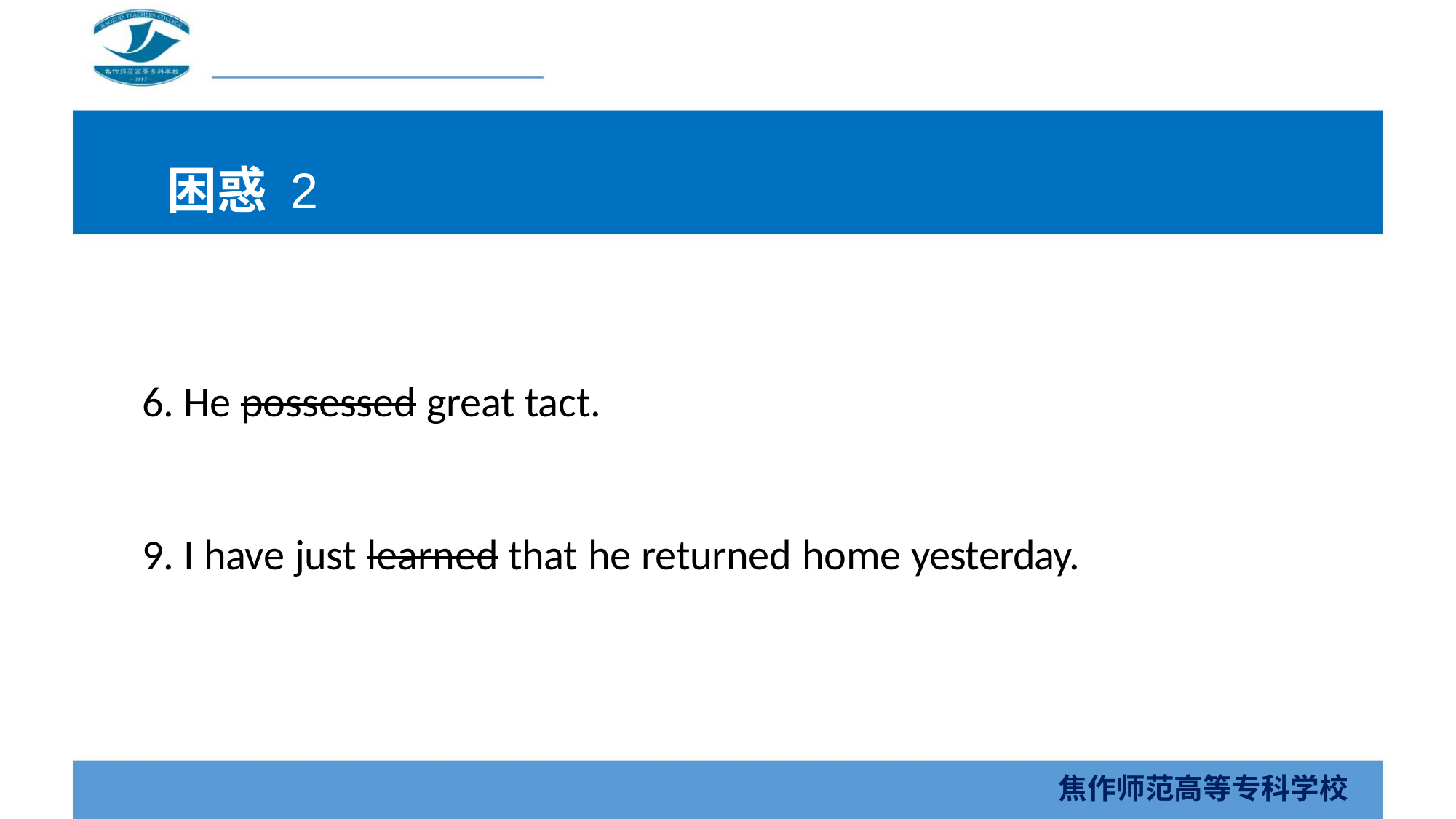

困惑 2
6. He possessed great tact.
9. I have just learned that he returned home yesterday.
焦作师范高等专科学校